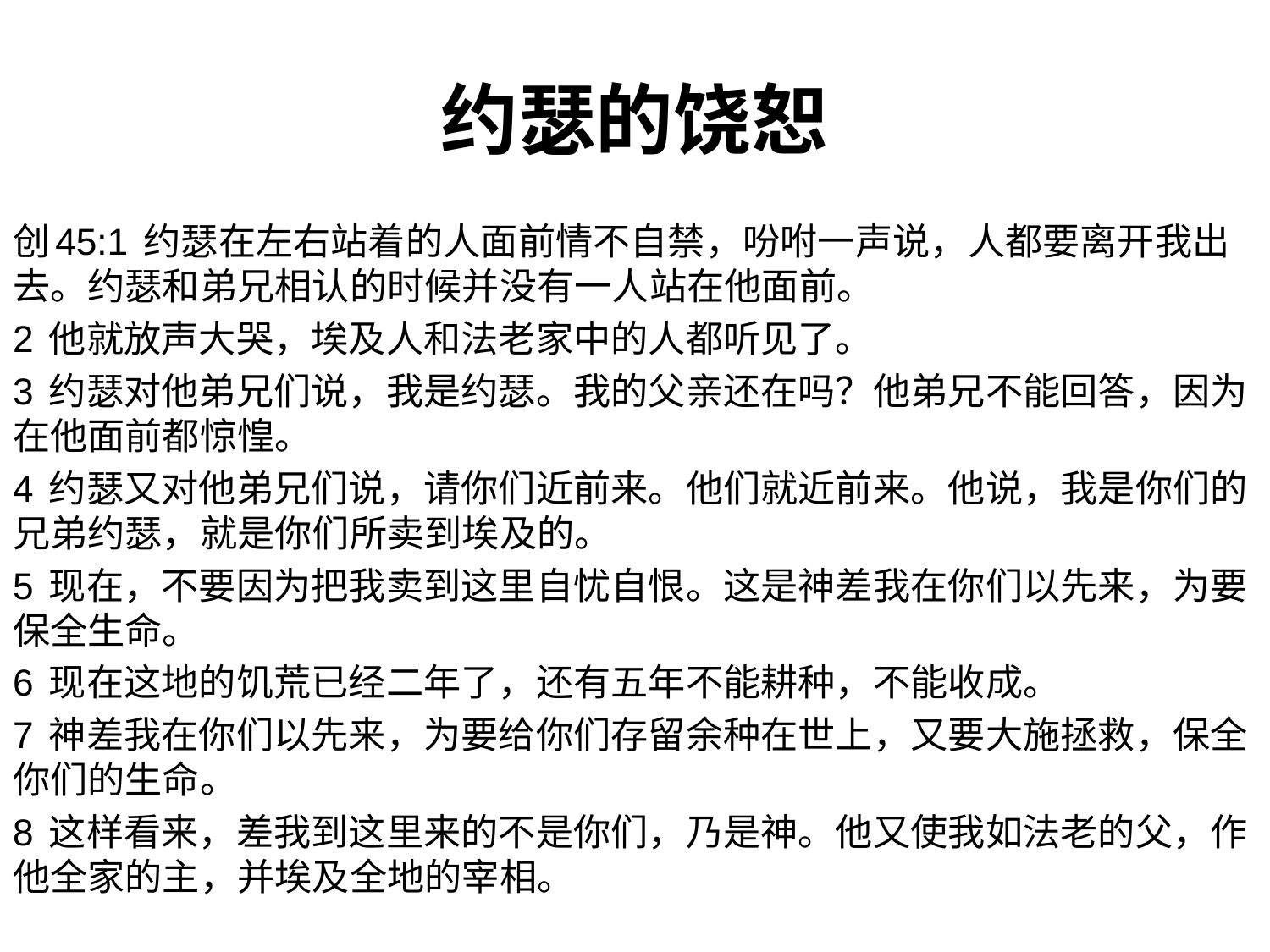

# 约瑟的饶恕
创45:1 约瑟在左右站着的人面前情不自禁，吩咐一声说，人都要离开我出去。约瑟和弟兄相认的时候并没有一人站在他面前。
2 他就放声大哭，埃及人和法老家中的人都听见了。
3 约瑟对他弟兄们说，我是约瑟。我的父亲还在吗？他弟兄不能回答，因为在他面前都惊惶。
4 约瑟又对他弟兄们说，请你们近前来。他们就近前来。他说，我是你们的兄弟约瑟，就是你们所卖到埃及的。
5 现在，不要因为把我卖到这里自忧自恨。这是神差我在你们以先来，为要保全生命。
6 现在这地的饥荒已经二年了，还有五年不能耕种，不能收成。
7 神差我在你们以先来，为要给你们存留余种在世上，又要大施拯救，保全你们的生命。
8 这样看来，差我到这里来的不是你们，乃是神。他又使我如法老的父，作他全家的主，并埃及全地的宰相。